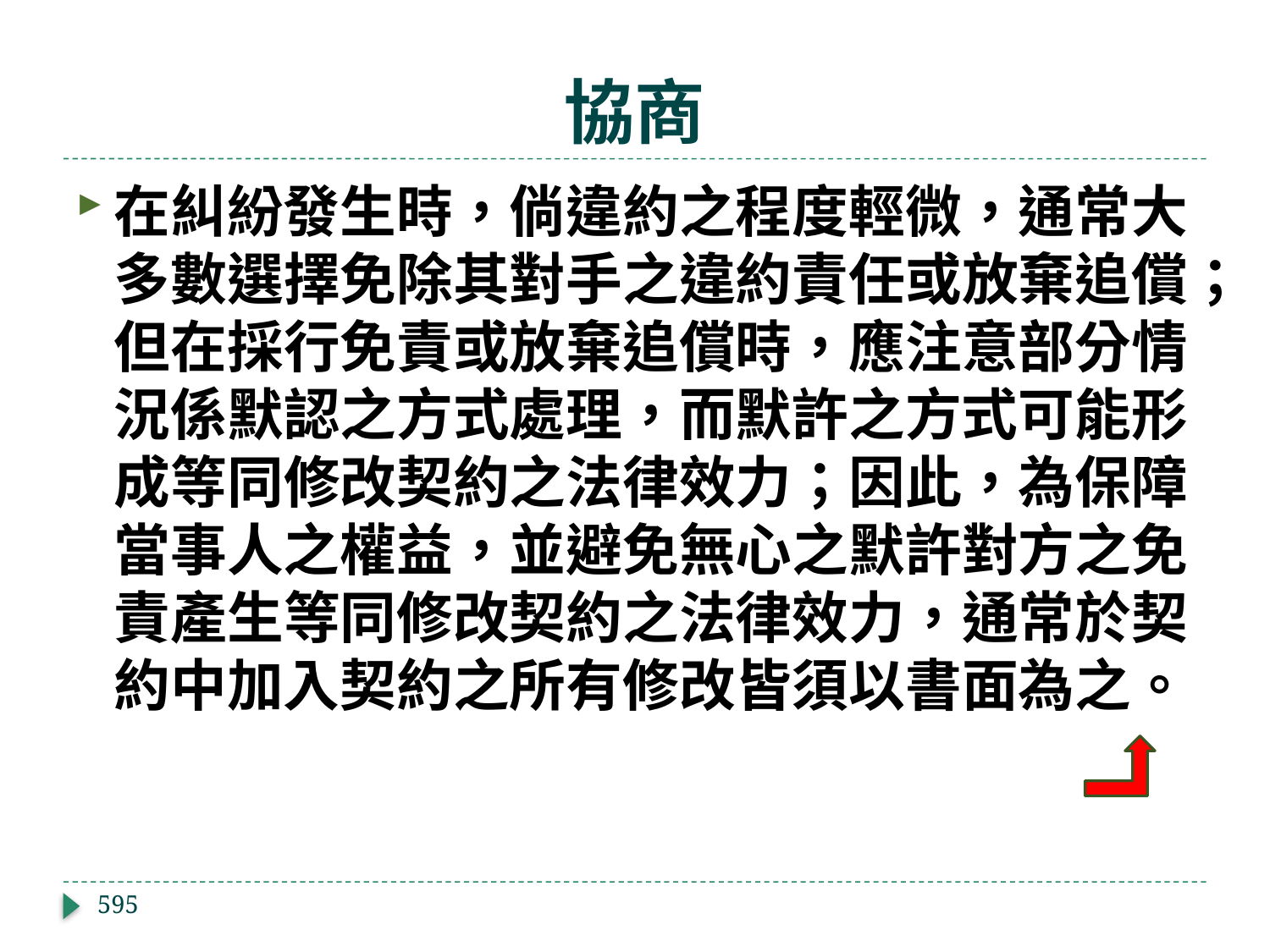

# 協商
在糾紛發生時，倘違約之程度輕微，通常大多數選擇免除其對手之違約責任或放棄追償；但在採行免責或放棄追償時，應注意部分情況係默認之方式處理，而默許之方式可能形成等同修改契約之法律效力；因此，為保障當事人之權益，並避免無心之默許對方之免責產生等同修改契約之法律效力，通常於契約中加入契約之所有修改皆須以書面為之。

595